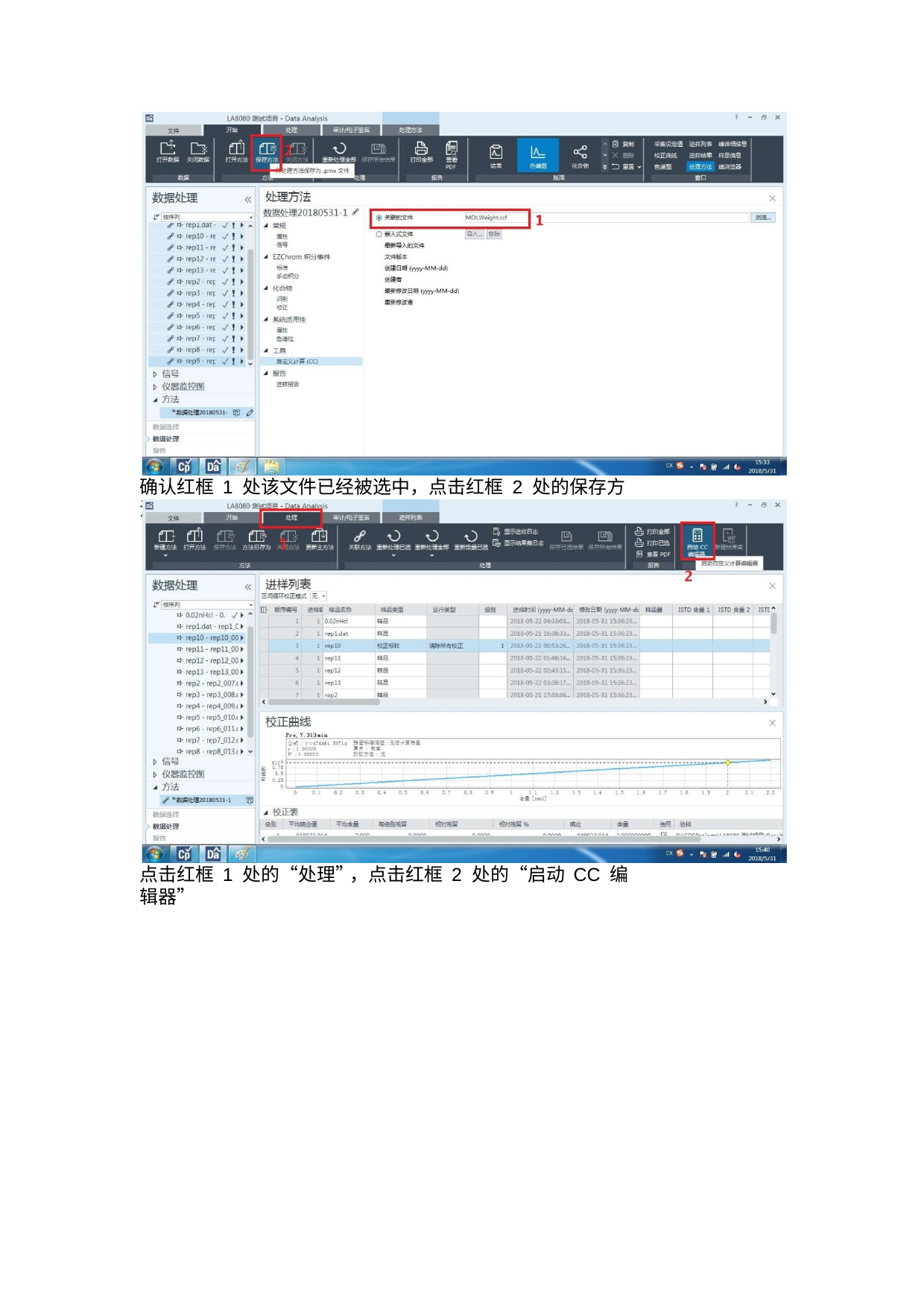

确认红框 1 处该文件已经被选中，点击红框 2 处的保存方法

点击红框 1 处的“处理”，点击红框 2 处的“启动 CC 编辑器”